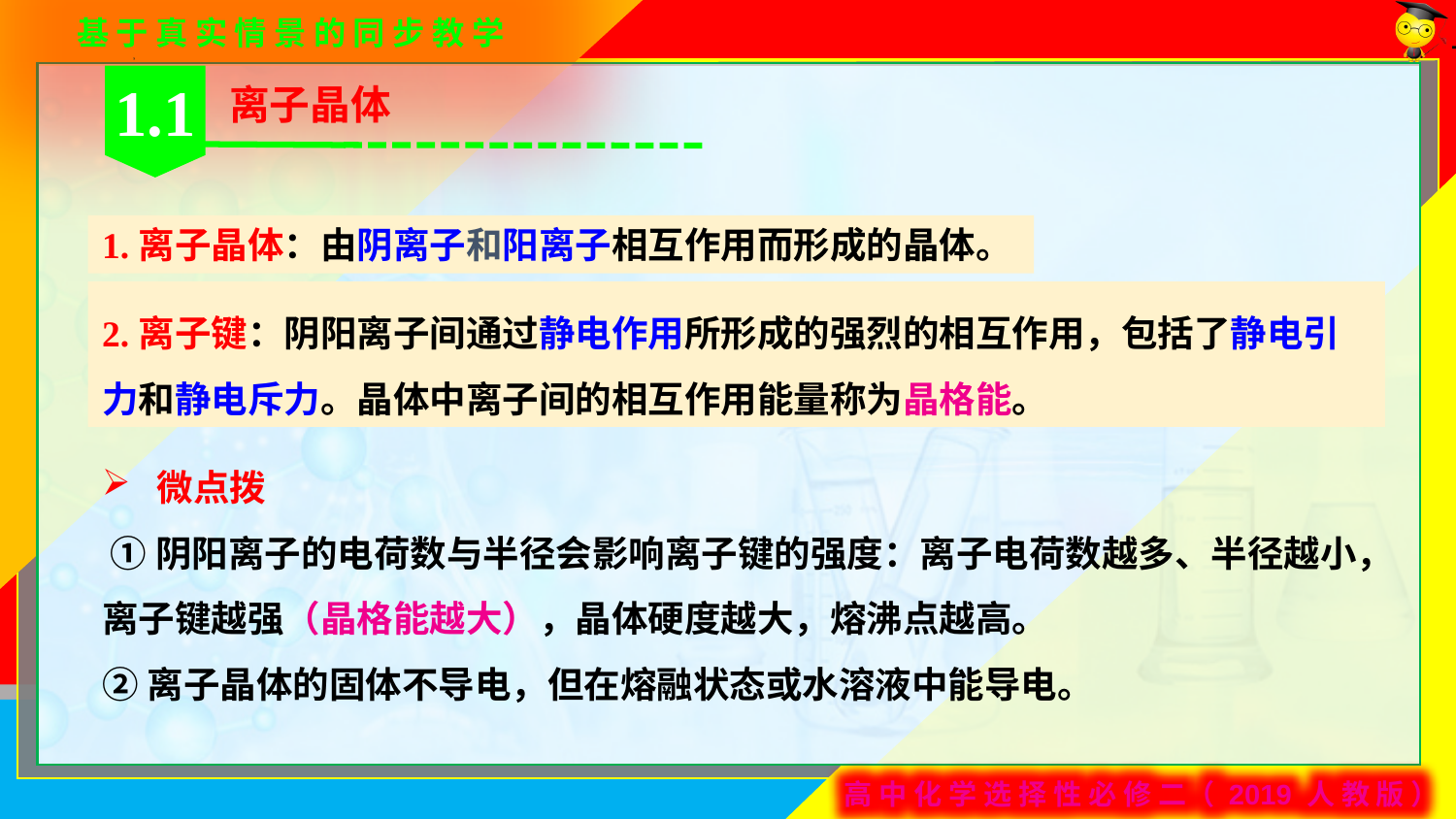

1.1
离子晶体
1.离子晶体：由阴离子和阳离子相互作用而形成的晶体。
2.离子键：阴阳离子间通过静电作用所形成的强烈的相互作用，包括了静电引力和静电斥力。晶体中离子间的相互作用能量称为晶格能。
微点拨
 ①阴阳离子的电荷数与半径会影响离子键的强度：离子电荷数越多、半径越小，离子键越强（晶格能越大），晶体硬度越大，熔沸点越高。
②离子晶体的固体不导电，但在熔融状态或水溶液中能导电。